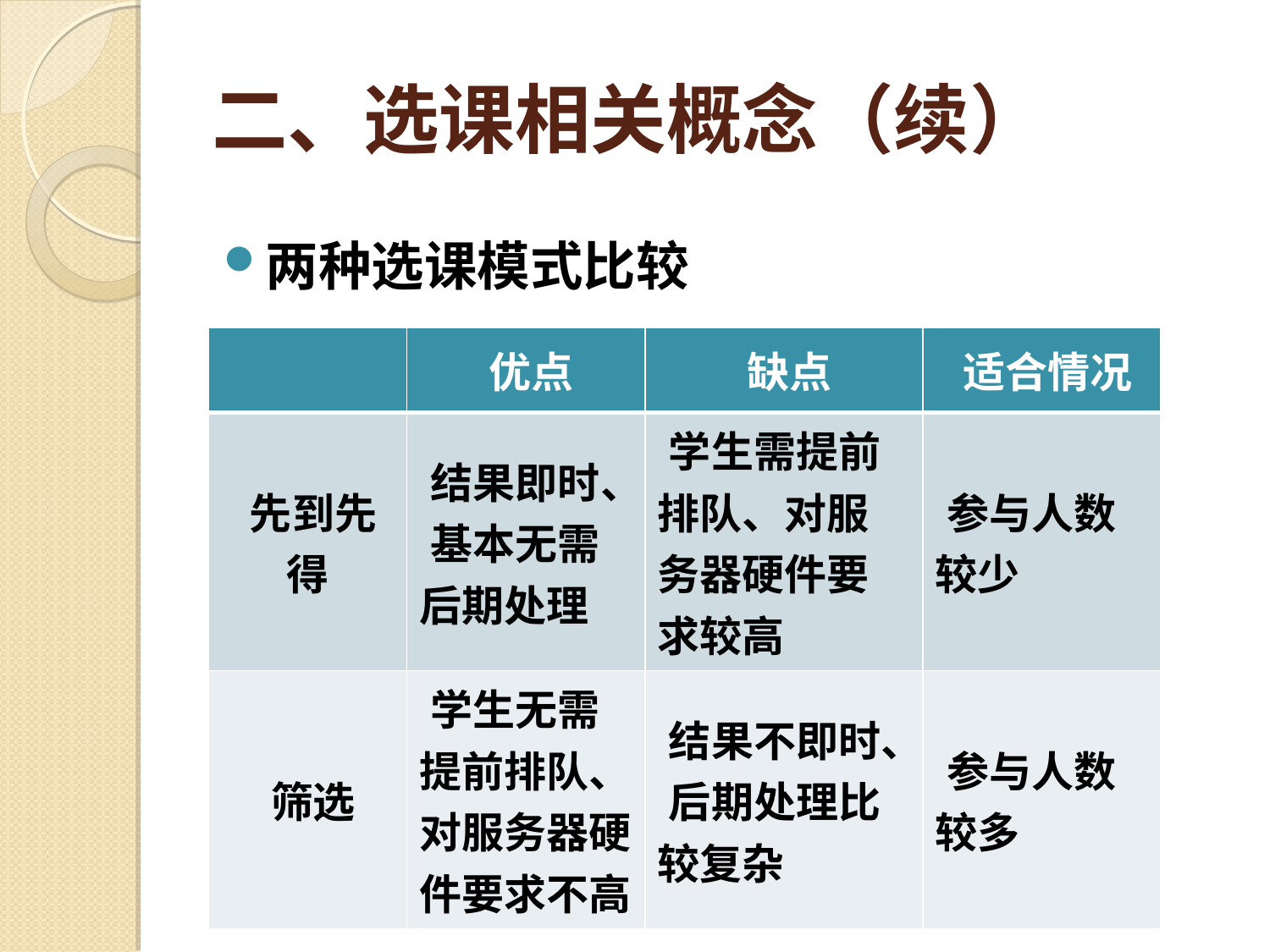

二、选课相关概念（续）
两种选课模式比较

|  | 优点 | 缺点 | 适合情况 |
| --- | --- | --- | --- |
| 先到先得 | 结果即时、 基本无需后期处理 | 学生需提前排队、对服务器硬件要求较高 | 参与人数较少 |
| 筛选 | 学生无需提前排队、对服务器硬件要求不高 | 结果不即时、 后期处理比较复杂 | 参与人数较多 |